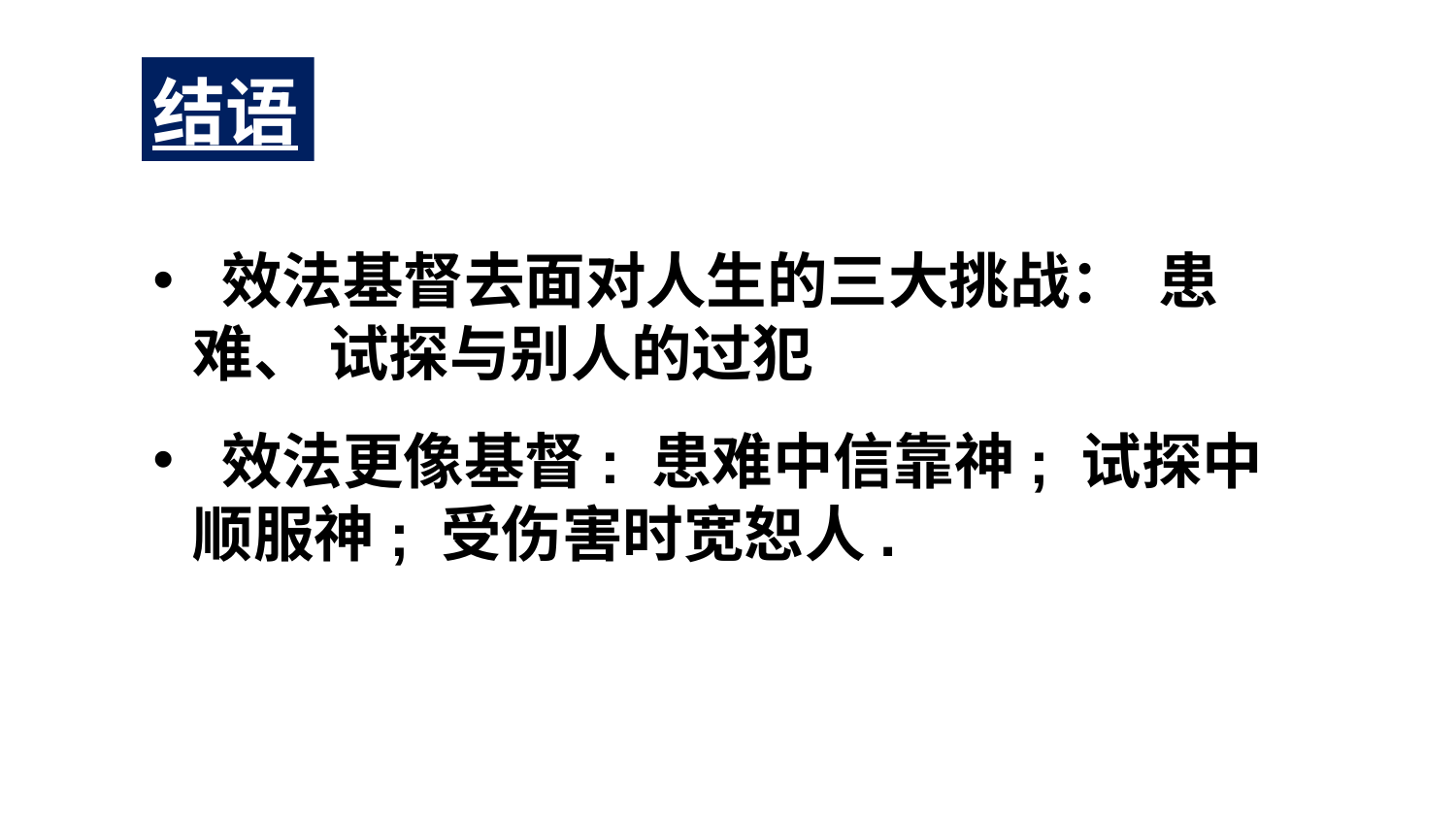

# 结语
 效法基督去面对人生的三大挑战：  患难、 试探与别人的过犯
 效法更像基督: 患难中信靠神; 试探中顺服神; 受伤害时宽恕人.